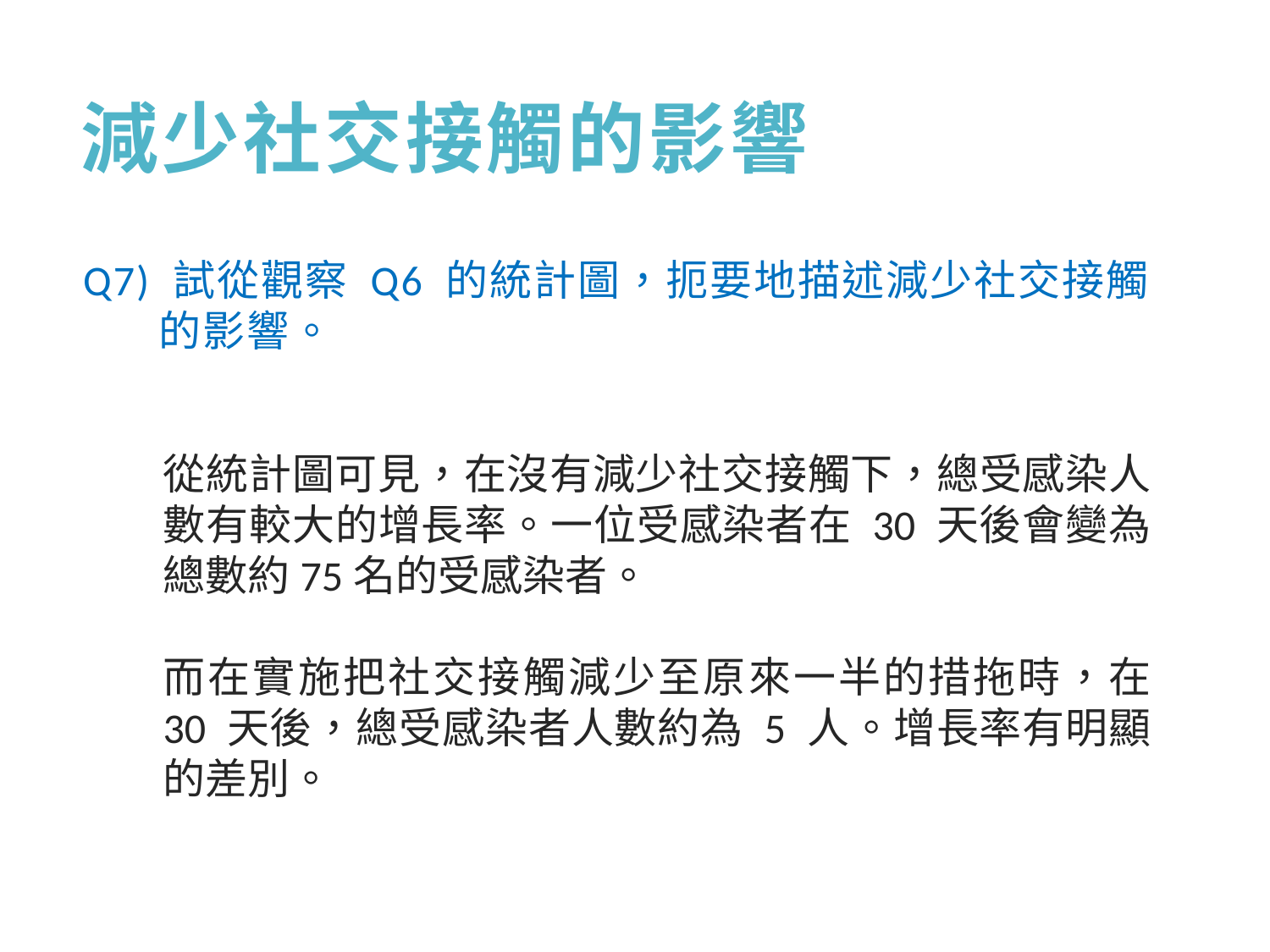

# 減少社交接觸的影響
Q7) 試從觀察 Q6 的統計圖，扼要地描述減少社交接觸的影響。

從統計圖可見，在沒有減少社交接觸下，總受感染人數有較大的增長率。一位受感染者在 30 天後會變為總數約75名的受感染者。

而在實施把社交接觸減少至原來一半的措拖時，在 30 天後，總受感染者人數約為 5 人。增長率有明顯的差別。